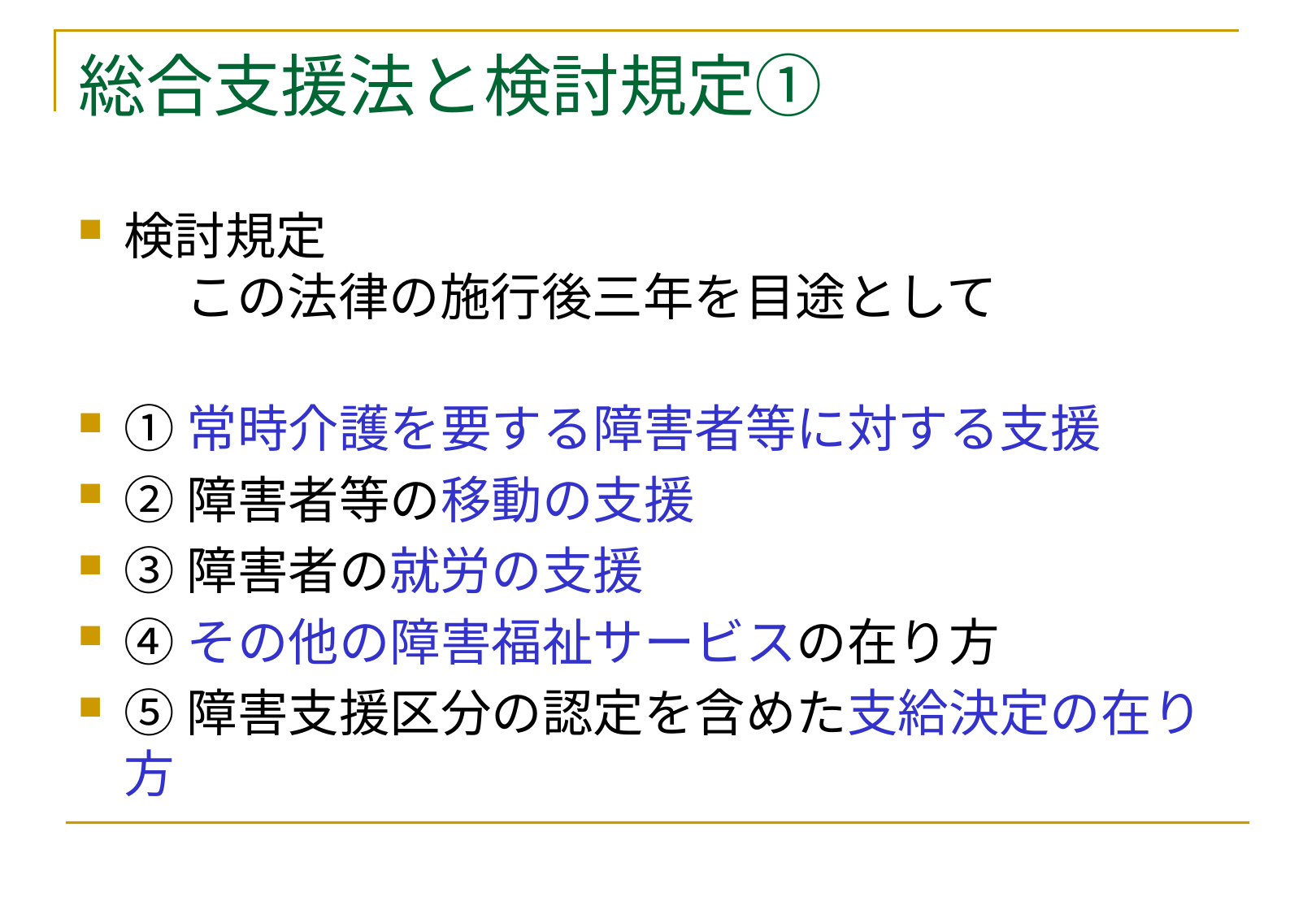

# 総合支援法と検討規定①
検討規定
 　この法律の施行後三年を目途として
①常時介護を要する障害者等に対する支援
②障害者等の移動の支援
③障害者の就労の支援
④その他の障害福祉サービスの在り方
⑤障害支援区分の認定を含めた支給決定の在り方